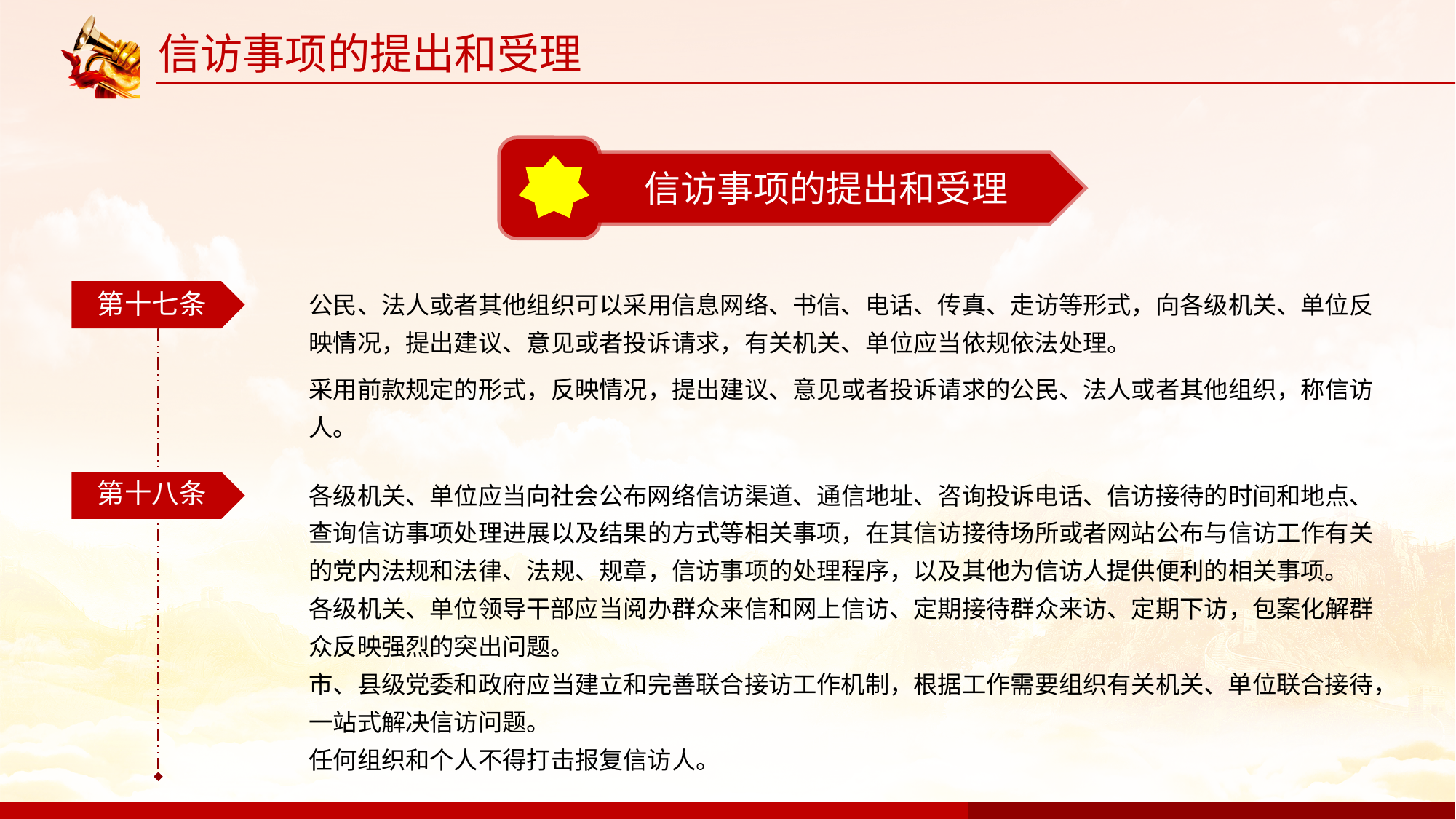

信访事项的提出和受理

信访事项的提出和受理
第十七条

公民、法人或者其他组织可以采用信息网络、书信、电话、传真、走访等形式，向各级机关、单位反映情况，提出建议、意见或者投诉请求，有关机关、单位应当依规依法处理。
采用前款规定的形式，反映情况，提出建议、意见或者投诉请求的公民、法人或者其他组织，称信访人。

第十八条

各级机关、单位应当向社会公布网络信访渠道、通信地址、咨询投诉电话、信访接待的时间和地点、查询信访事项处理进展以及结果的方式等相关事项，在其信访接待场所或者网站公布与信访工作有关的党内法规和法律、法规、规章，信访事项的处理程序，以及其他为信访人提供便利的相关事项。
各级机关、单位领导干部应当阅办群众来信和网上信访、定期接待群众来访、定期下访，包案化解群众反映强烈的突出问题。
市、县级党委和政府应当建立和完善联合接访工作机制，根据工作需要组织有关机关、单位联合接待，一站式解决信访问题。
任何组织和个人不得打击报复信访人。